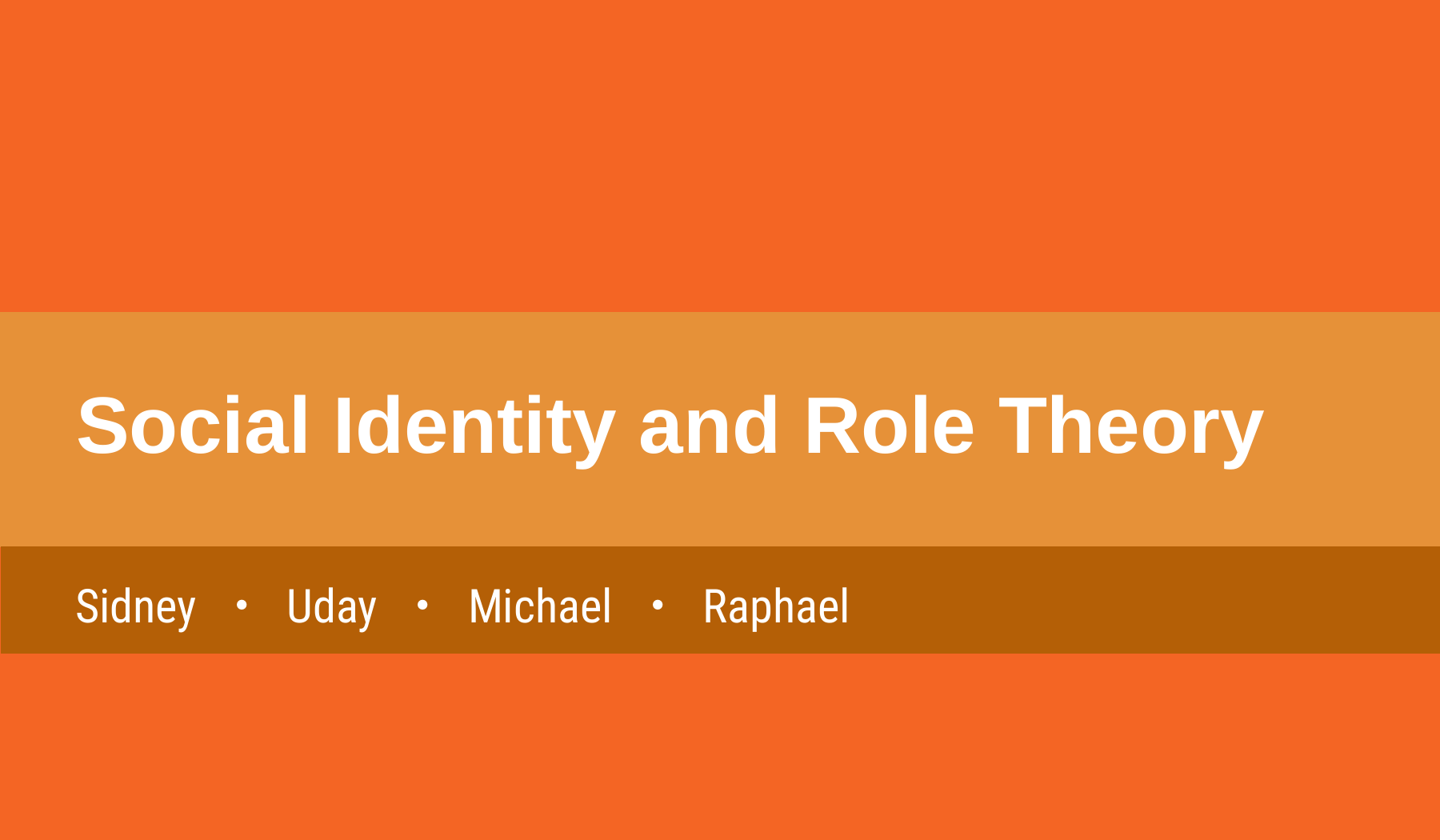

# Social Identity and Role Theory

Sidney ・ Uday ・ Michael ・ Raphael